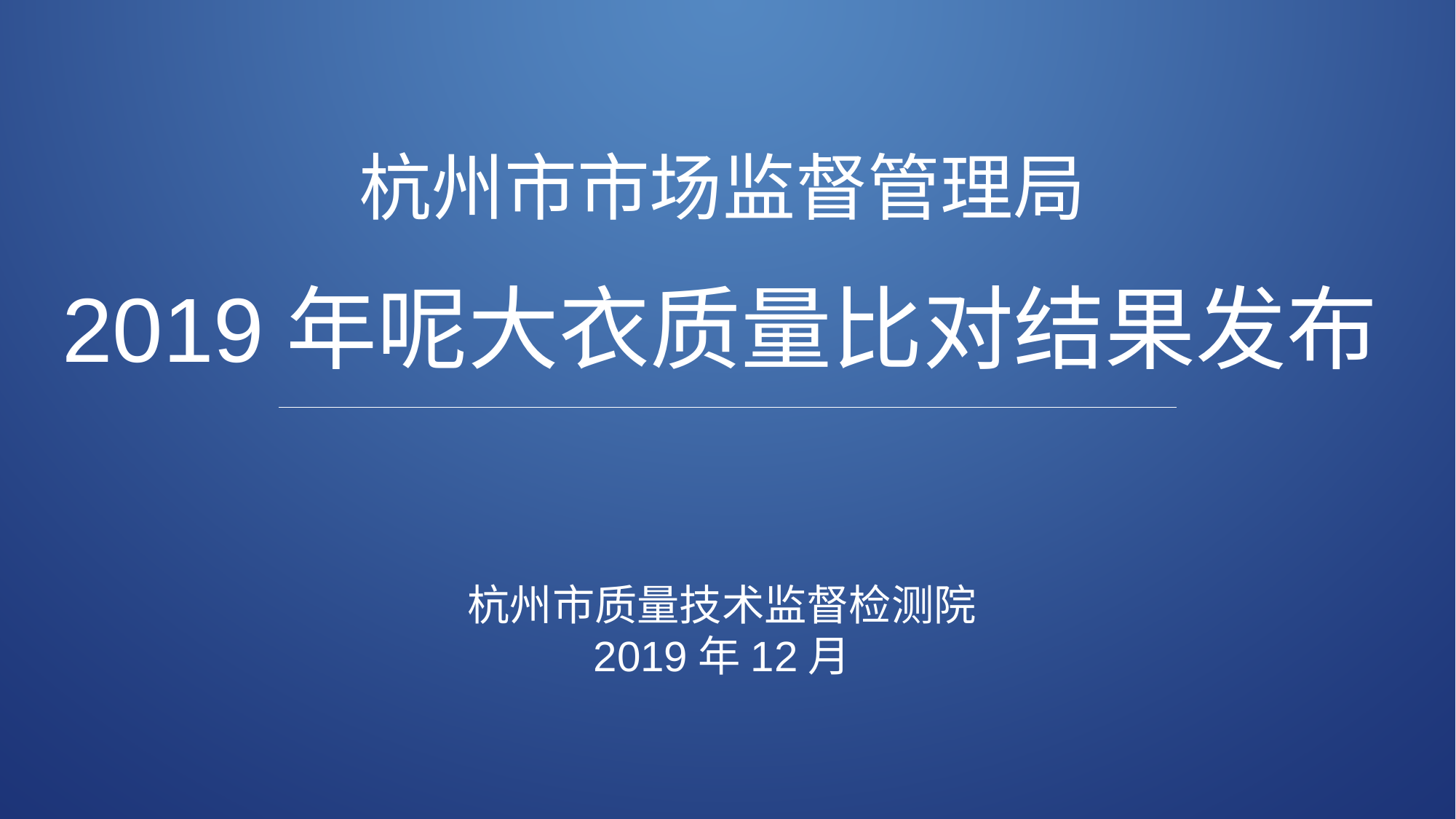

杭州市市场监督管理局
2019年呢大衣质量比对结果发布
杭州市质量技术监督检测院
2019年12月